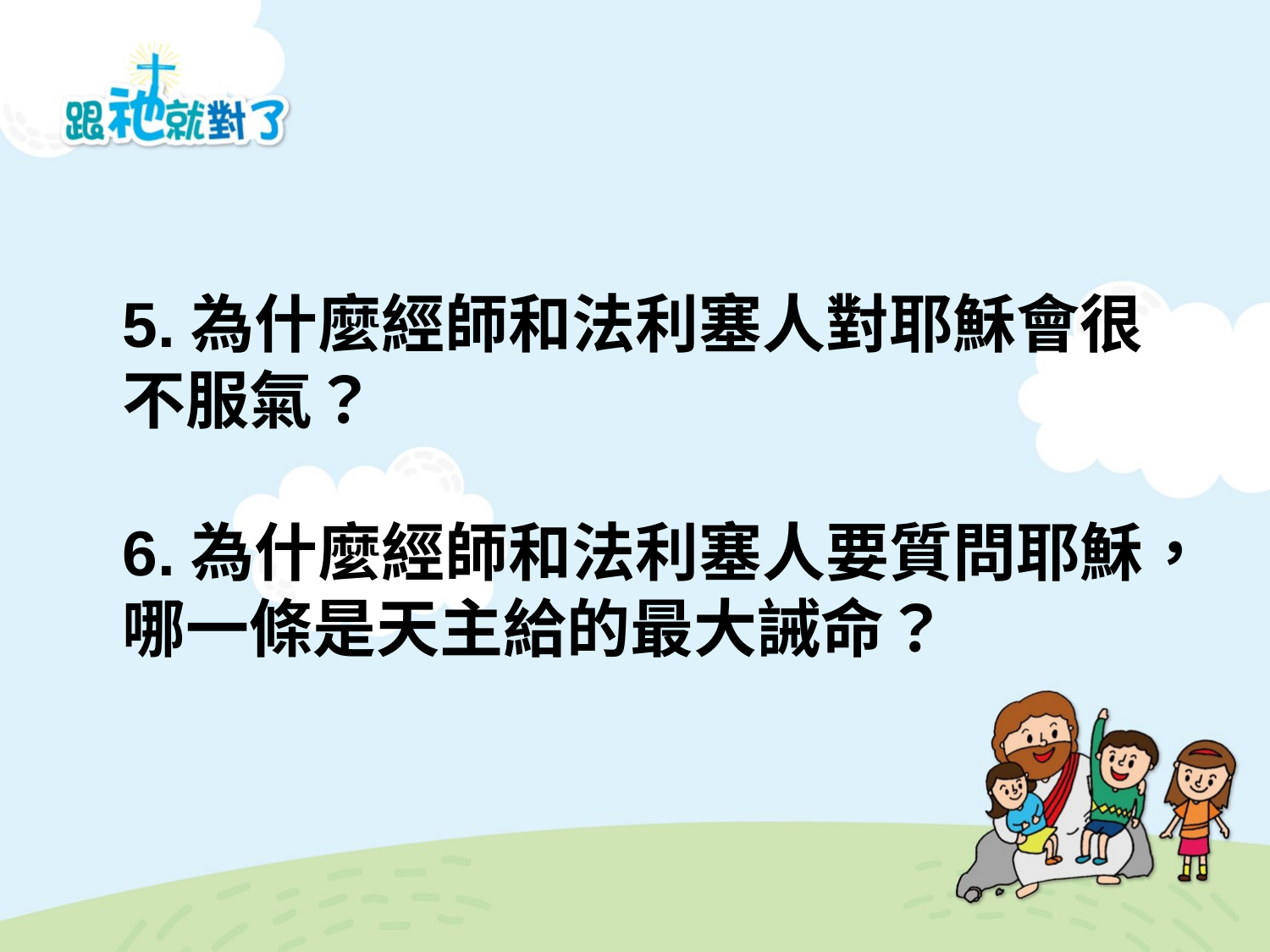

5.為什麼經師和法利塞人對耶穌會很不服氣？

6.為什麼經師和法利塞人要質問耶穌，哪一條是天主給的最大誡命？